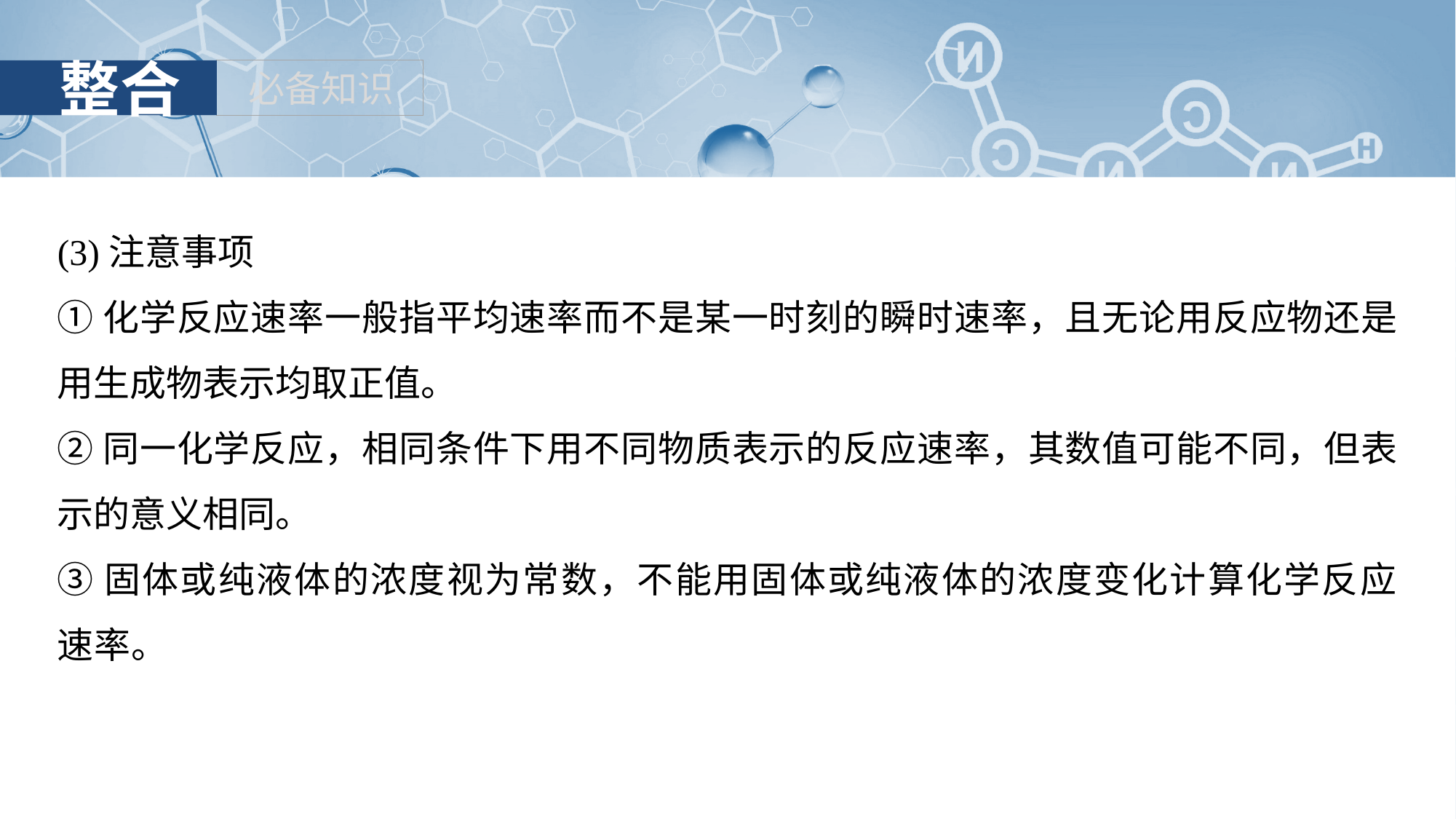

(3)注意事项
①化学反应速率一般指平均速率而不是某一时刻的瞬时速率，且无论用反应物还是用生成物表示均取正值。
②同一化学反应，相同条件下用不同物质表示的反应速率，其数值可能不同，但表示的意义相同。
③固体或纯液体的浓度视为常数，不能用固体或纯液体的浓度变化计算化学反应速率。